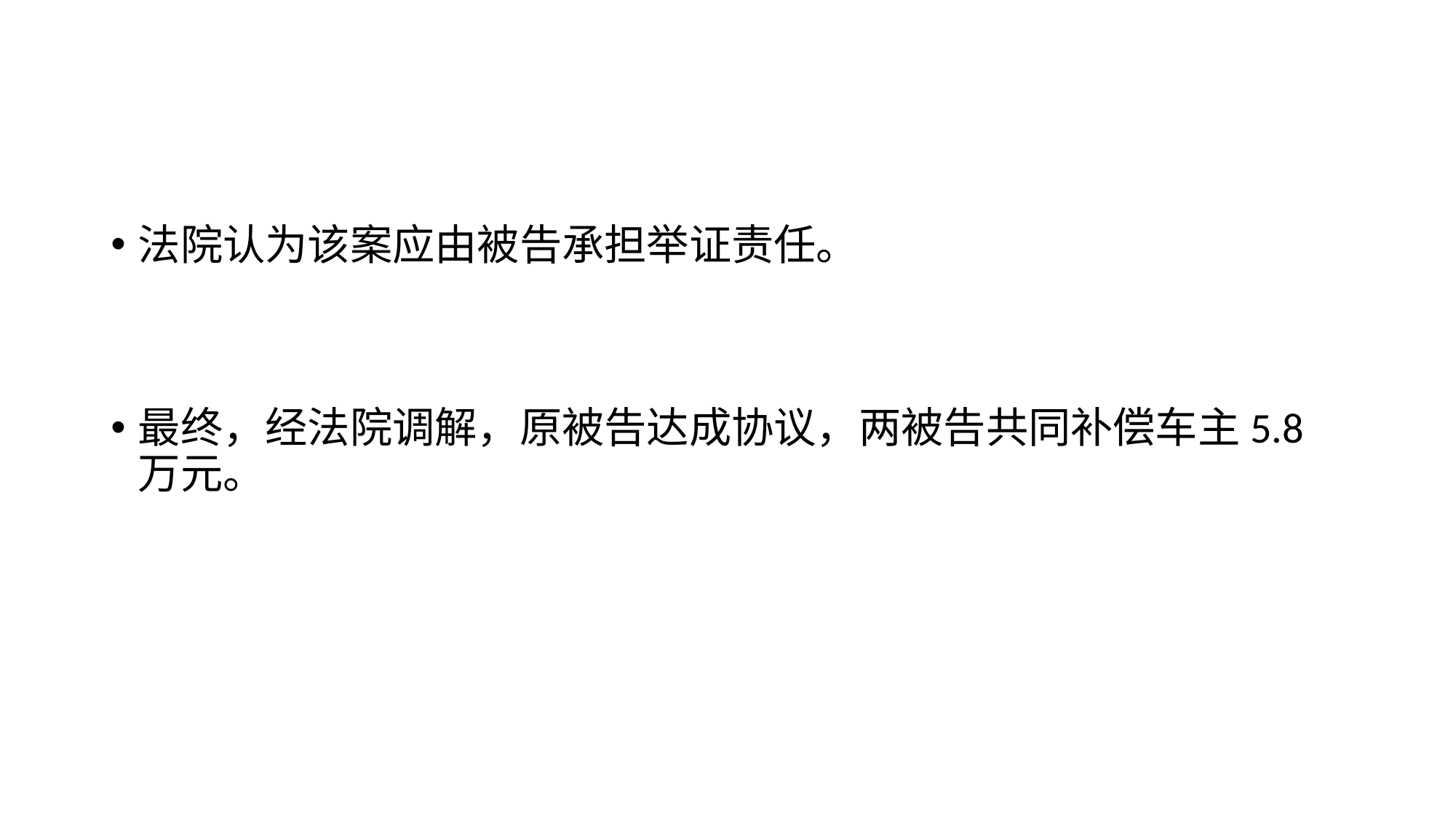

#
法院认为该案应由被告承担举证责任。

最终，经法院调解，原被告达成协议，两被告共同补偿车主5.8万元。